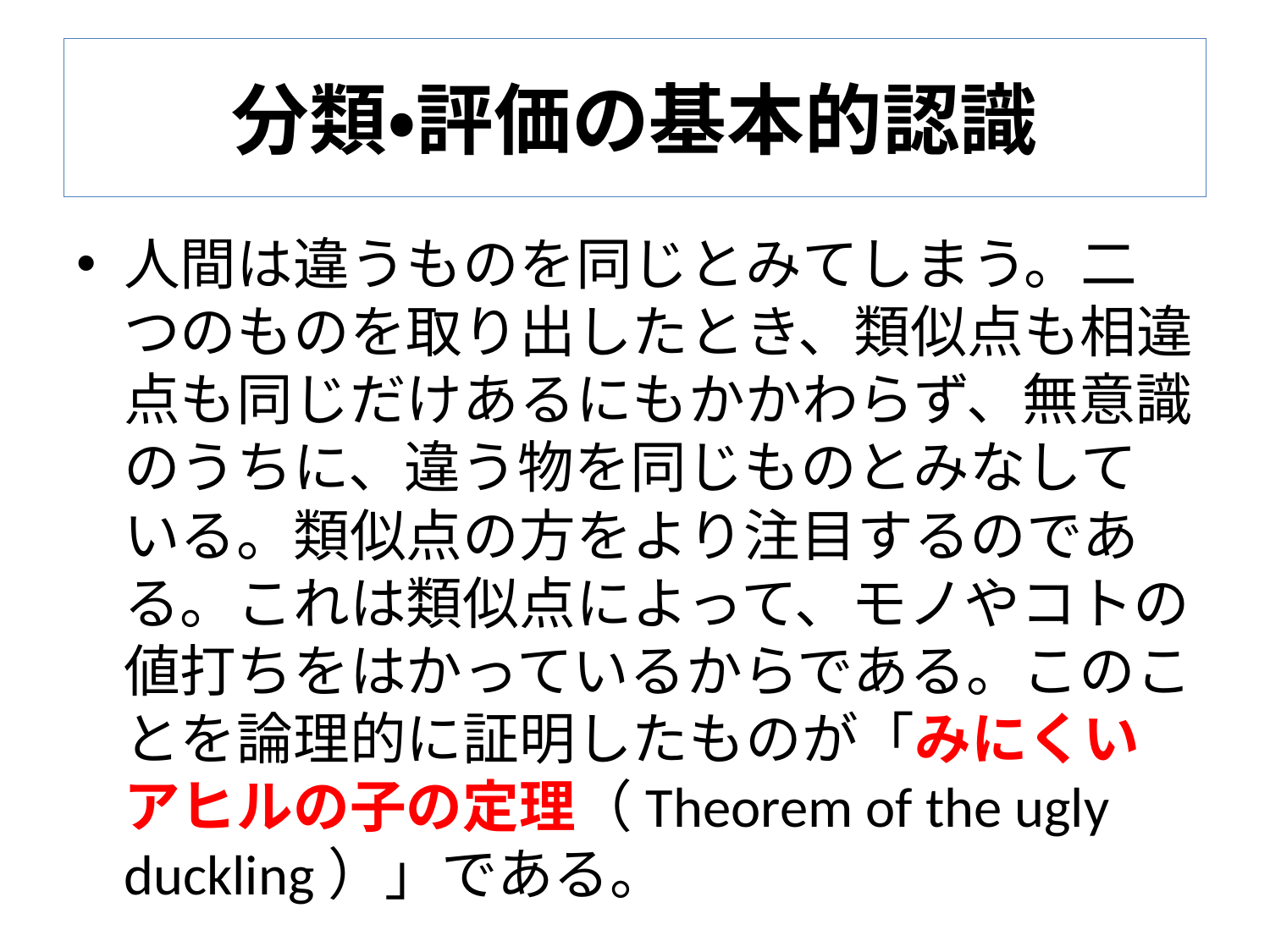

# 分類・評価の基本的認識
人間は違うものを同じとみてしまう。二つのものを取り出したとき、類似点も相違点も同じだけあるにもかかわらず、無意識のうちに、違う物を同じものとみなしている。類似点の方をより注目するのである。これは類似点によって、モノやコトの値打ちをはかっているからである。このことを論理的に証明したものが「みにくいアヒルの子の定理（Theorem of the ugly duckling）」である。